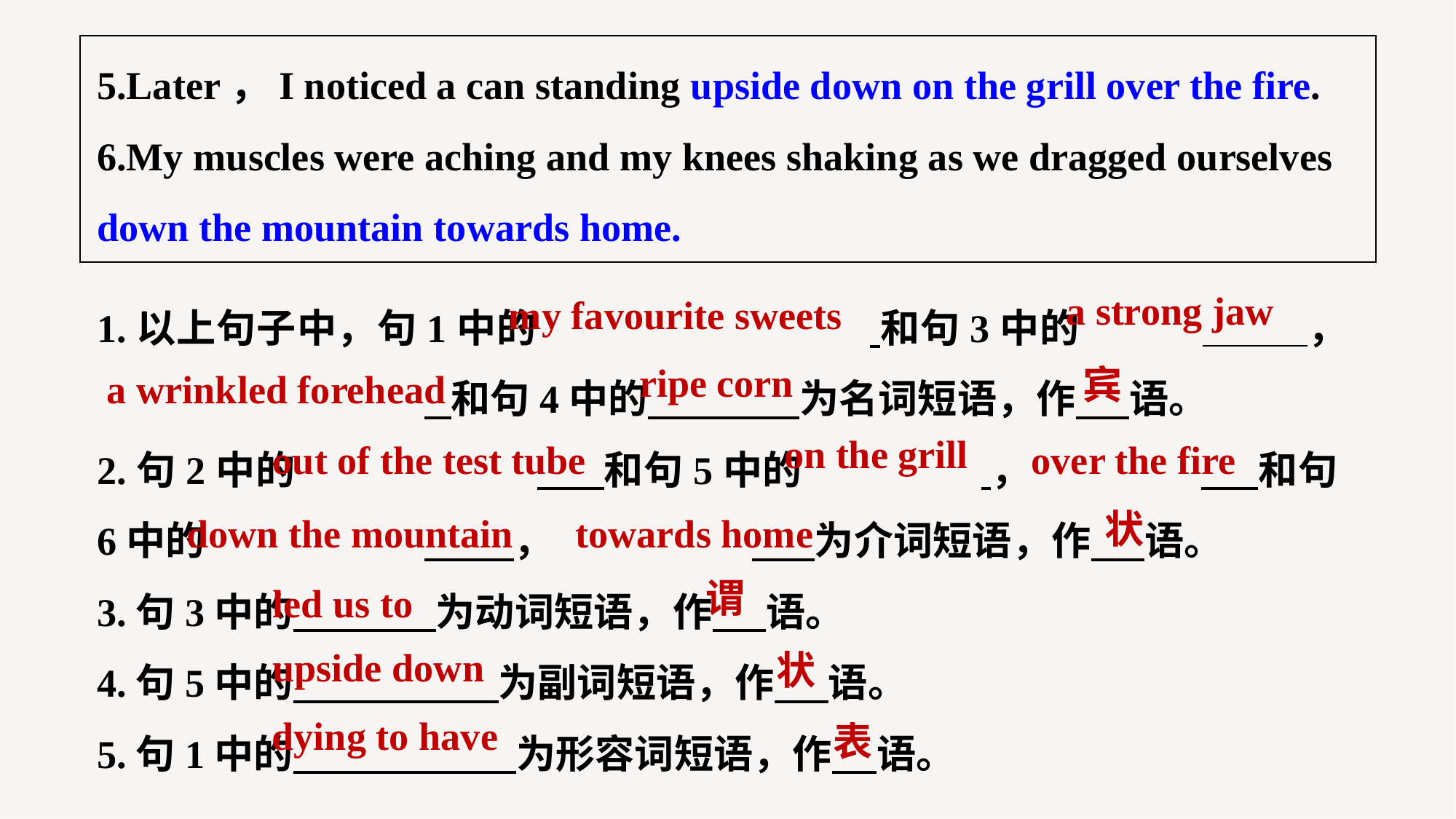

5.Later，I noticed a can standing upside down on the grill over the fire.
6.My muscles were aching and my knees shaking as we dragged ourselves down the mountain towards home.

1.以上句子中，句1中的				 和句3中的		          ，			   和句4中的                 为名词短语，作      语。
2.句2中的			       和句5中的		 ，		      和句6中的			          ，		       为介词短语，作      语。
3.句3中的                为动词短语，作      语。
4.句5中的                       为副词短语，作      语。
5.句1中的                         为形容词短语，作     语。
a strong jaw
my favourite sweets
ripe corn
宾
a wrinkled forehead
on the grill
out of the test tube
over the fire
状
towards home
down the mountain
谓
led us to
upside down
状
dying to have
表